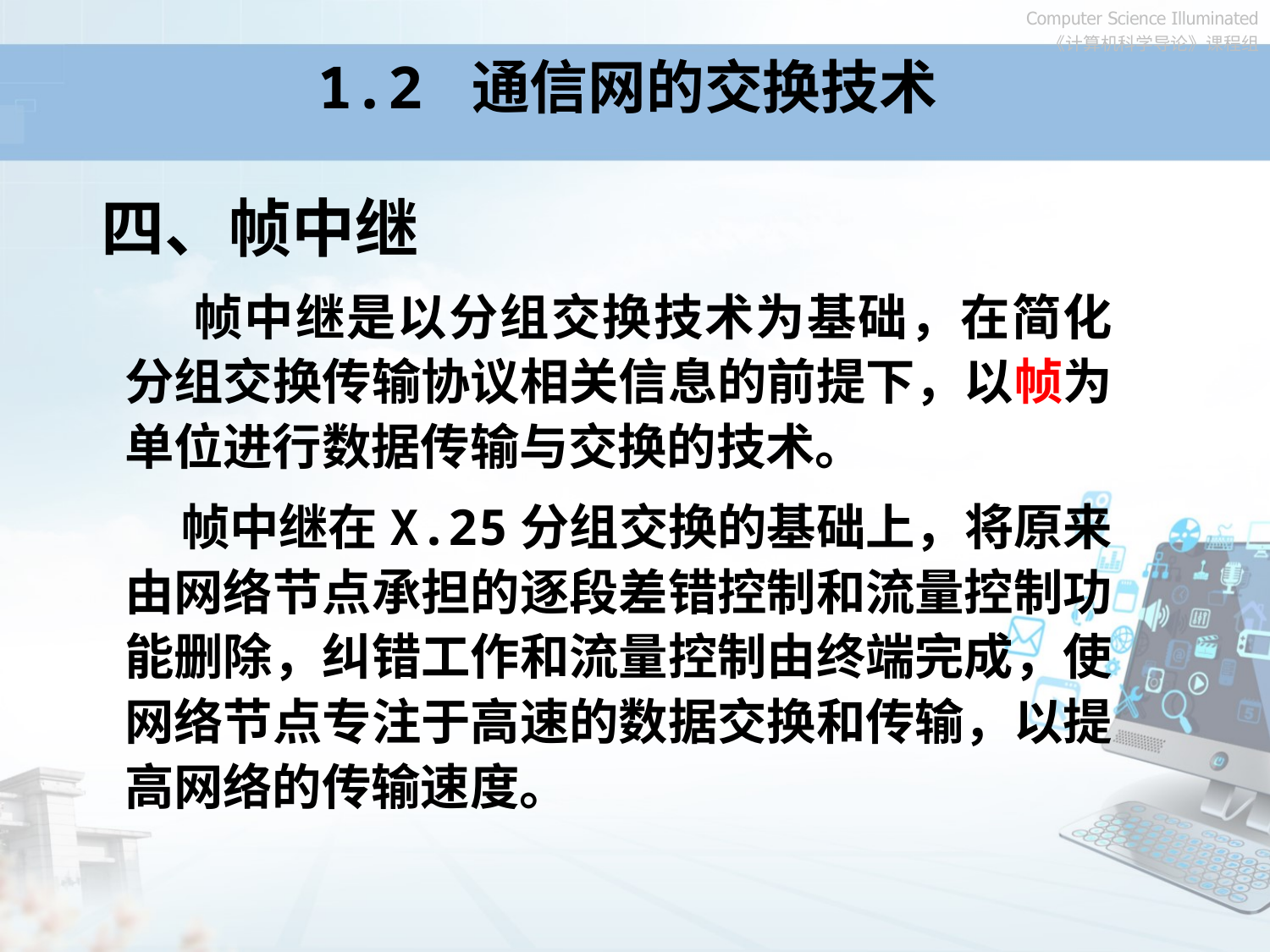

# 1.2 通信网的交换技术
四、帧中继
      帧中继是以分组交换技术为基础，在简化分组交换传输协议相关信息的前提下，以帧为单位进行数据传输与交换的技术。
      帧中继在X.25分组交换的基础上，将原来由网络节点承担的逐段差错控制和流量控制功能删除，纠错工作和流量控制由终端完成，使网络节点专注于高速的数据交换和传输，以提高网络的传输速度。